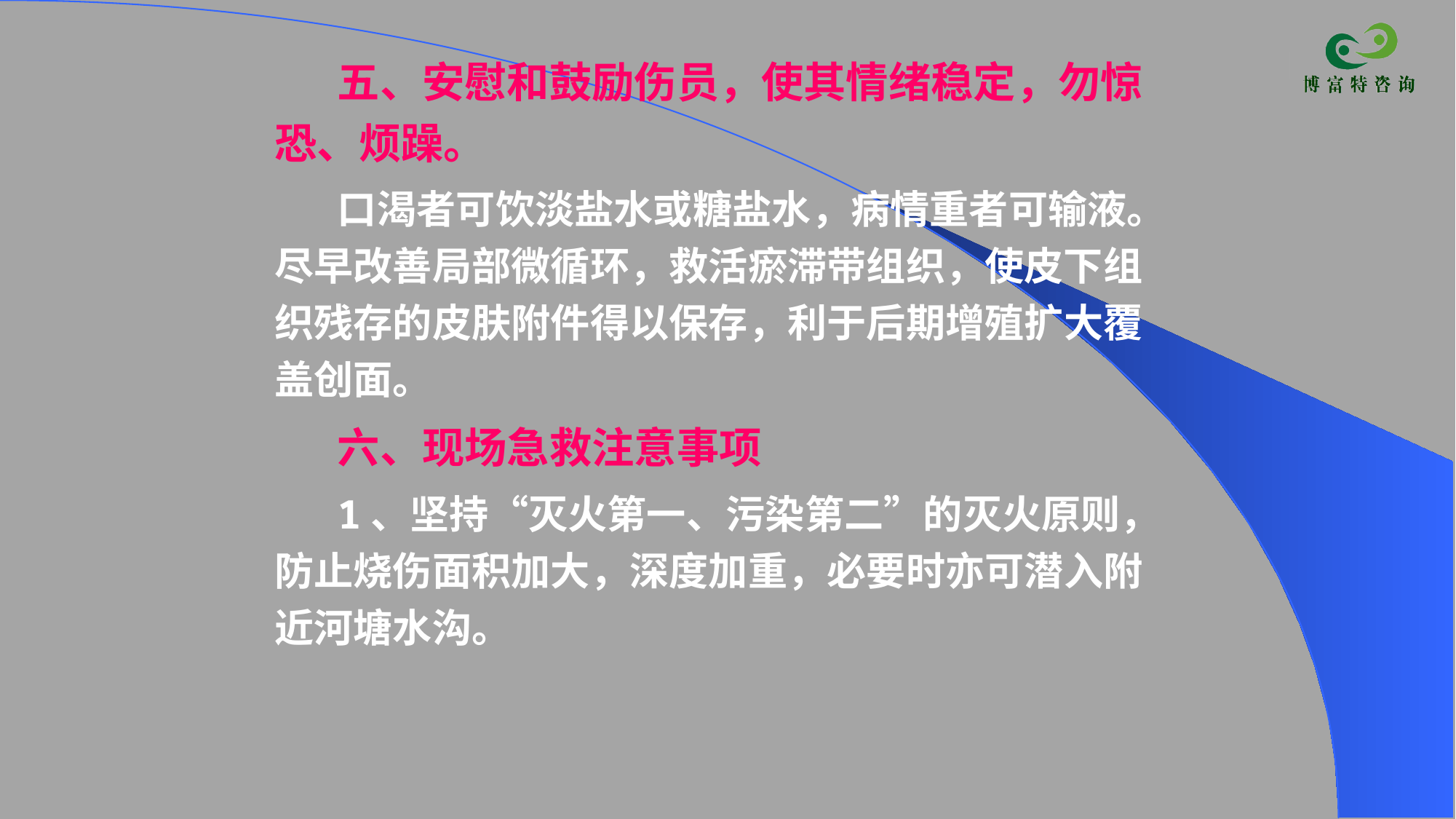

五、安慰和鼓励伤员，使其情绪稳定，勿惊恐、烦躁。
口渴者可饮淡盐水或糖盐水，病情重者可输液。尽早改善局部微循环，救活瘀滞带组织，使皮下组织残存的皮肤附件得以保存，利于后期增殖扩大覆盖创面。
六、现场急救注意事项
1、坚持“灭火第一、污染第二”的灭火原则，防止烧伤面积加大，深度加重，必要时亦可潜入附近河塘水沟。